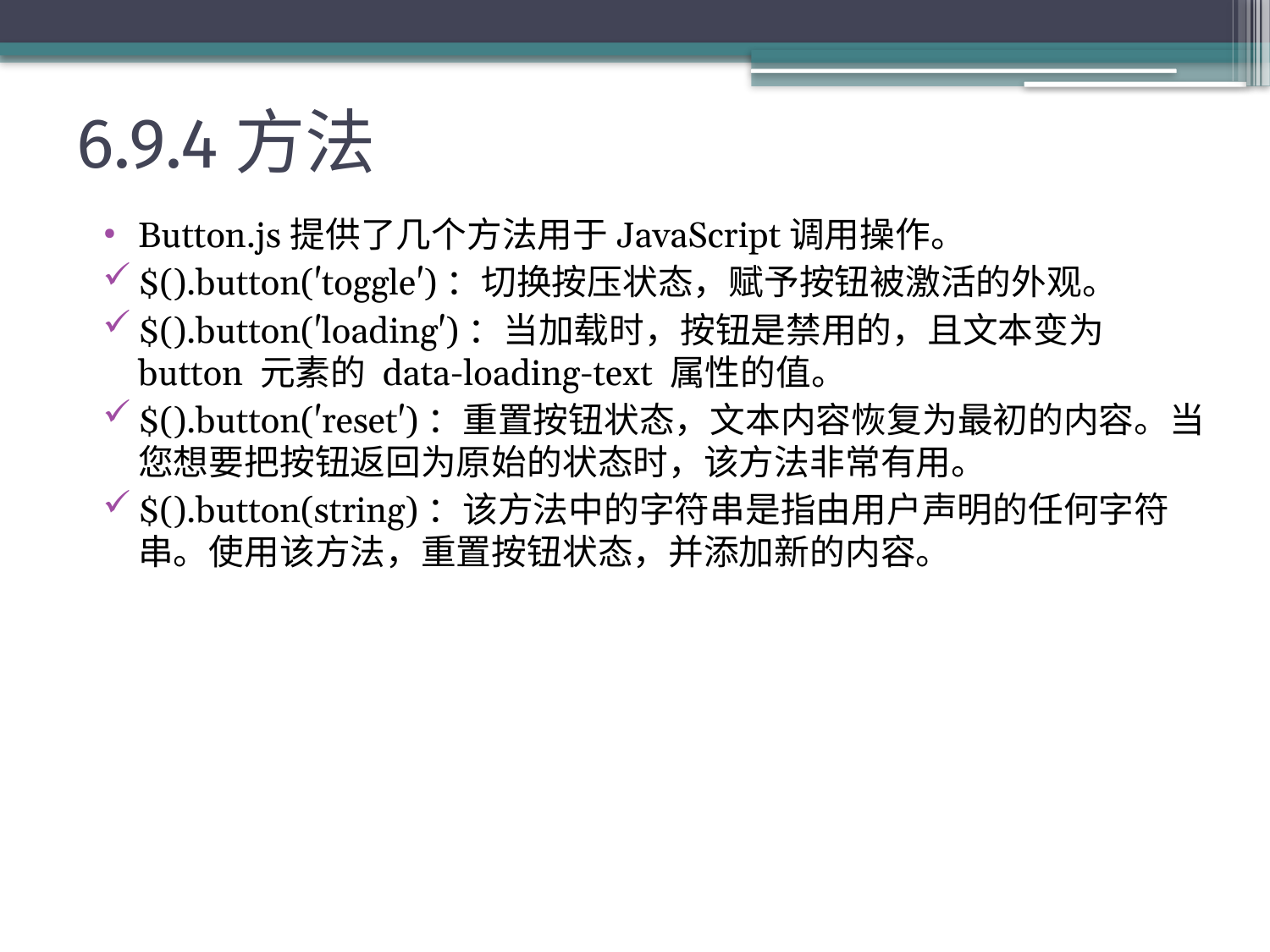

# 6.9.4方法
Button.js提供了几个方法用于JavaScript调用操作。
$().button('toggle')：切换按压状态，赋予按钮被激活的外观。
$().button('loading')：当加载时，按钮是禁用的，且文本变为 button 元素的 data-loading-text 属性的值。
$().button('reset')：重置按钮状态，文本内容恢复为最初的内容。当您想要把按钮返回为原始的状态时，该方法非常有用。
$().button(string)：该方法中的字符串是指由用户声明的任何字符串。使用该方法，重置按钮状态，并添加新的内容。